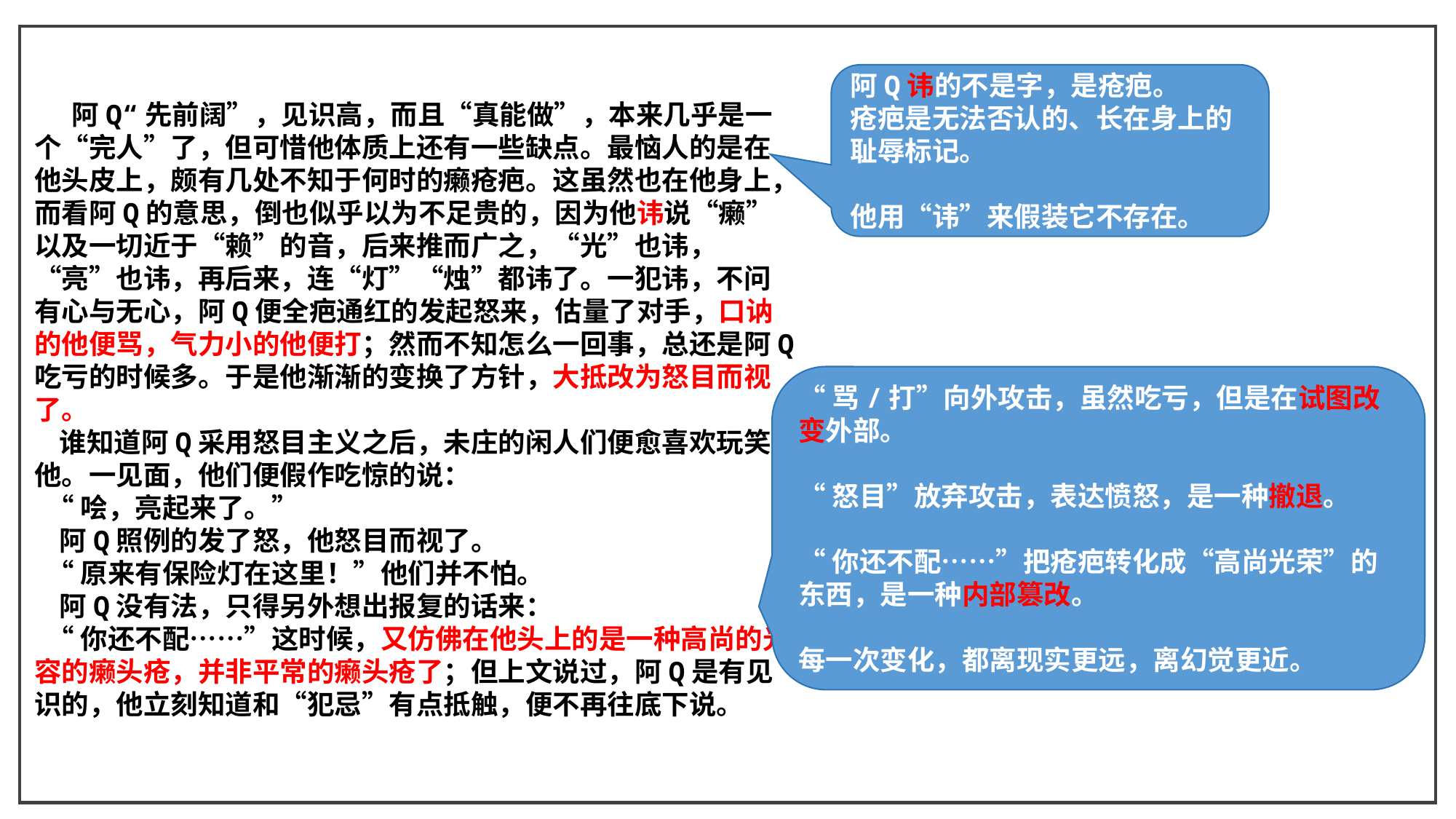

阿Q讳的不是字，是疮疤。
疮疤是无法否认的、长在身上的耻辱标记。

他用“讳”来假装它不存在。
     阿Q“先前阔”，见识高，而且“真能做”，本来几乎是一个“完人”了，但可惜他体质上还有一些缺点。最恼人的是在他头皮上，颇有几处不知于何时的癞疮疤。这虽然也在他身上，而看阿Q的意思，倒也似乎以为不足贵的，因为他讳说“癞”以及一切近于“赖”的音，后来推而广之，“光”也讳，“亮”也讳，再后来，连“灯”“烛”都讳了。一犯讳，不问有心与无心，阿Q便全疤通红的发起怒来，估量了对手，口讷的他便骂，气力小的他便打；然而不知怎么一回事，总还是阿Q吃亏的时候多。于是他渐渐的变换了方针，大抵改为怒目而视了。
   谁知道阿Q采用怒目主义之后，未庄的闲人们便愈喜欢玩笑他。一见面，他们便假作吃惊的说：
  “哙，亮起来了。”
   阿Q照例的发了怒，他怒目而视了。
  “原来有保险灯在这里！”他们并不怕。
   阿Q没有法，只得另外想出报复的话来：
  “你还不配……”这时候，又仿佛在他头上的是一种高尚的光容的癞头疮，并非平常的癞头疮了；但上文说过，阿Q是有见识的，他立刻知道和“犯忌”有点抵触，便不再往底下说。

“骂/打”向外攻击，虽然吃亏，但是在试图改变外部。

“怒目”放弃攻击，表达愤怒，是一种撤退。

“你还不配……”把疮疤转化成“高尚光荣”的东西，是一种内部篡改。

每一次变化，都离现实更远，离幻觉更近。